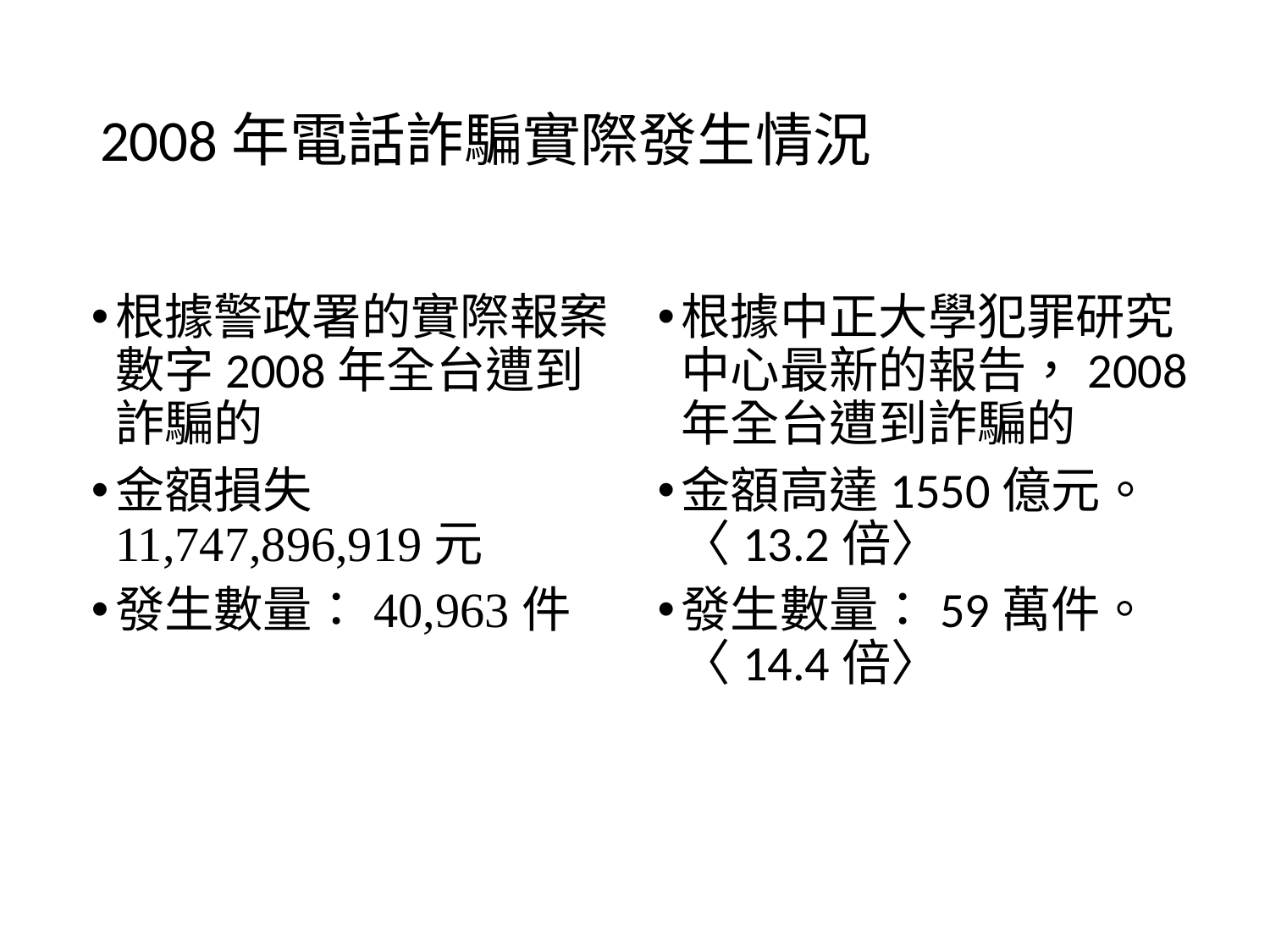

# 2008年電話詐騙實際發生情況
根據警政署的實際報案數字2008年全台遭到詐騙的
金額損失11,747,896,919元
發生數量：40,963件

根據中正大學犯罪研究中心最新的報告，2008年全台遭到詐騙的
金額高達1550億元。〈13.2倍〉
發生數量：59萬件。〈14.4倍〉